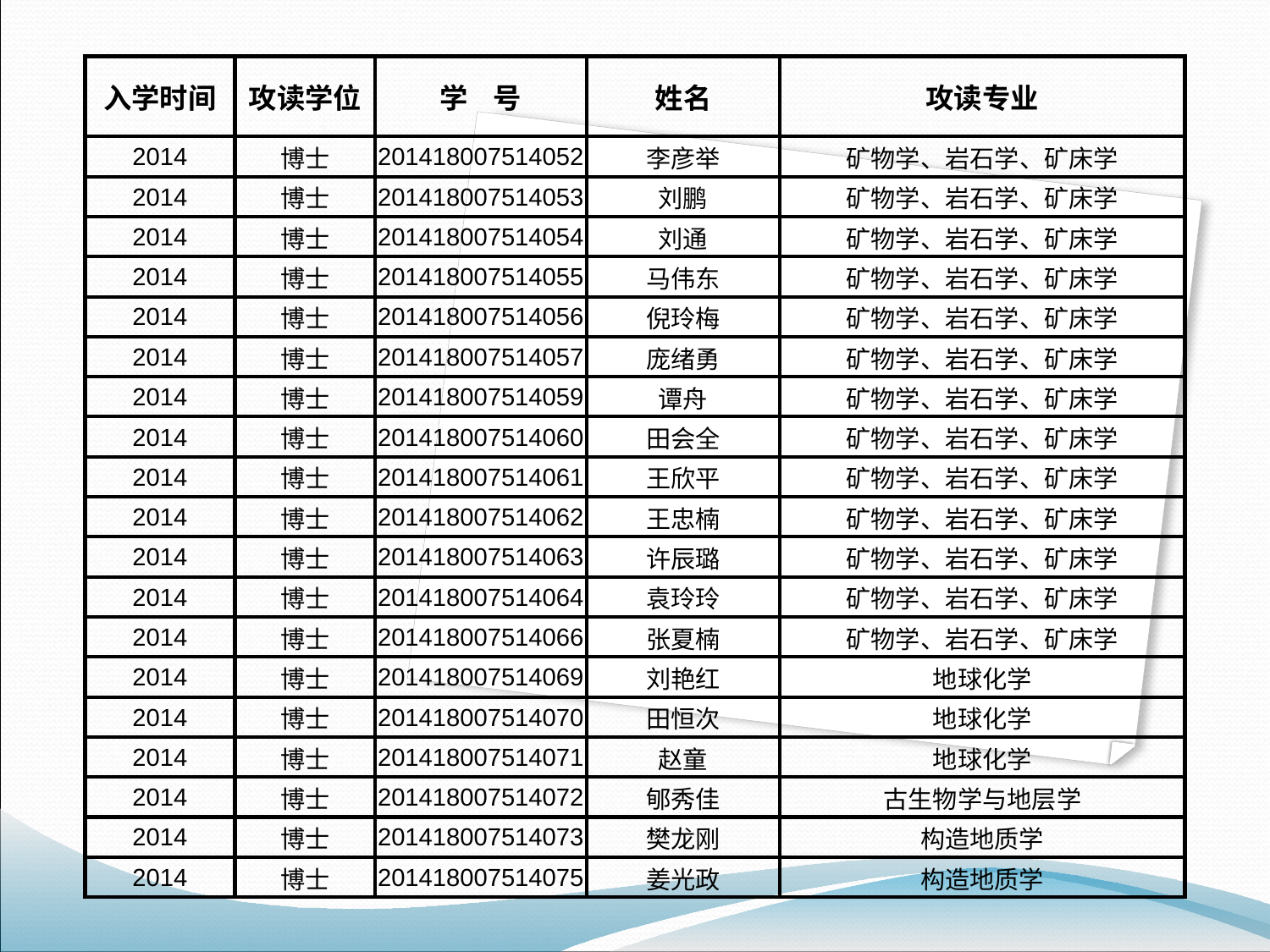

| 入学时间 | 攻读学位 | 学 号 | 姓名 | 攻读专业 |
| --- | --- | --- | --- | --- |
| 2014 | 博士 | 201418007514052 | 李彦举 | 矿物学、岩石学、矿床学 |
| 2014 | 博士 | 201418007514053 | 刘鹏 | 矿物学、岩石学、矿床学 |
| 2014 | 博士 | 201418007514054 | 刘通 | 矿物学、岩石学、矿床学 |
| 2014 | 博士 | 201418007514055 | 马伟东 | 矿物学、岩石学、矿床学 |
| 2014 | 博士 | 201418007514056 | 倪玲梅 | 矿物学、岩石学、矿床学 |
| 2014 | 博士 | 201418007514057 | 庞绪勇 | 矿物学、岩石学、矿床学 |
| 2014 | 博士 | 201418007514059 | 谭舟 | 矿物学、岩石学、矿床学 |
| 2014 | 博士 | 201418007514060 | 田会全 | 矿物学、岩石学、矿床学 |
| 2014 | 博士 | 201418007514061 | 王欣平 | 矿物学、岩石学、矿床学 |
| 2014 | 博士 | 201418007514062 | 王忠楠 | 矿物学、岩石学、矿床学 |
| 2014 | 博士 | 201418007514063 | 许辰璐 | 矿物学、岩石学、矿床学 |
| 2014 | 博士 | 201418007514064 | 袁玲玲 | 矿物学、岩石学、矿床学 |
| 2014 | 博士 | 201418007514066 | 张夏楠 | 矿物学、岩石学、矿床学 |
| 2014 | 博士 | 201418007514069 | 刘艳红 | 地球化学 |
| 2014 | 博士 | 201418007514070 | 田恒次 | 地球化学 |
| 2014 | 博士 | 201418007514071 | 赵童 | 地球化学 |
| 2014 | 博士 | 201418007514072 | 郇秀佳 | 古生物学与地层学 |
| 2014 | 博士 | 201418007514073 | 樊龙刚 | 构造地质学 |
| 2014 | 博士 | 201418007514075 | 姜光政 | 构造地质学 |